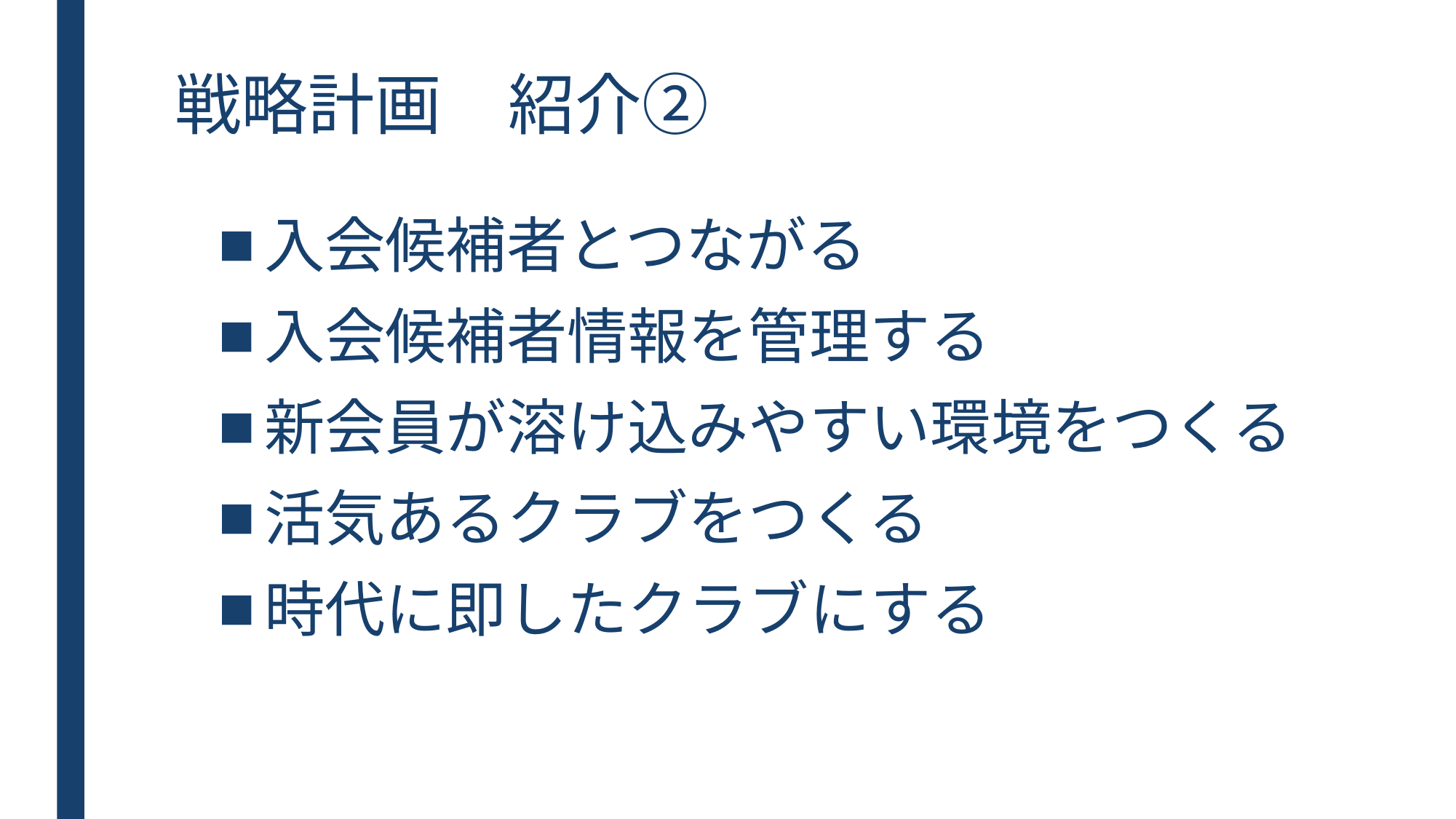

# 戦略計画　紹介②
入会候補者とつながる
入会候補者情報を管理する
新会員が溶け込みやすい環境をつくる
活気あるクラブをつくる
時代に即したクラブにする